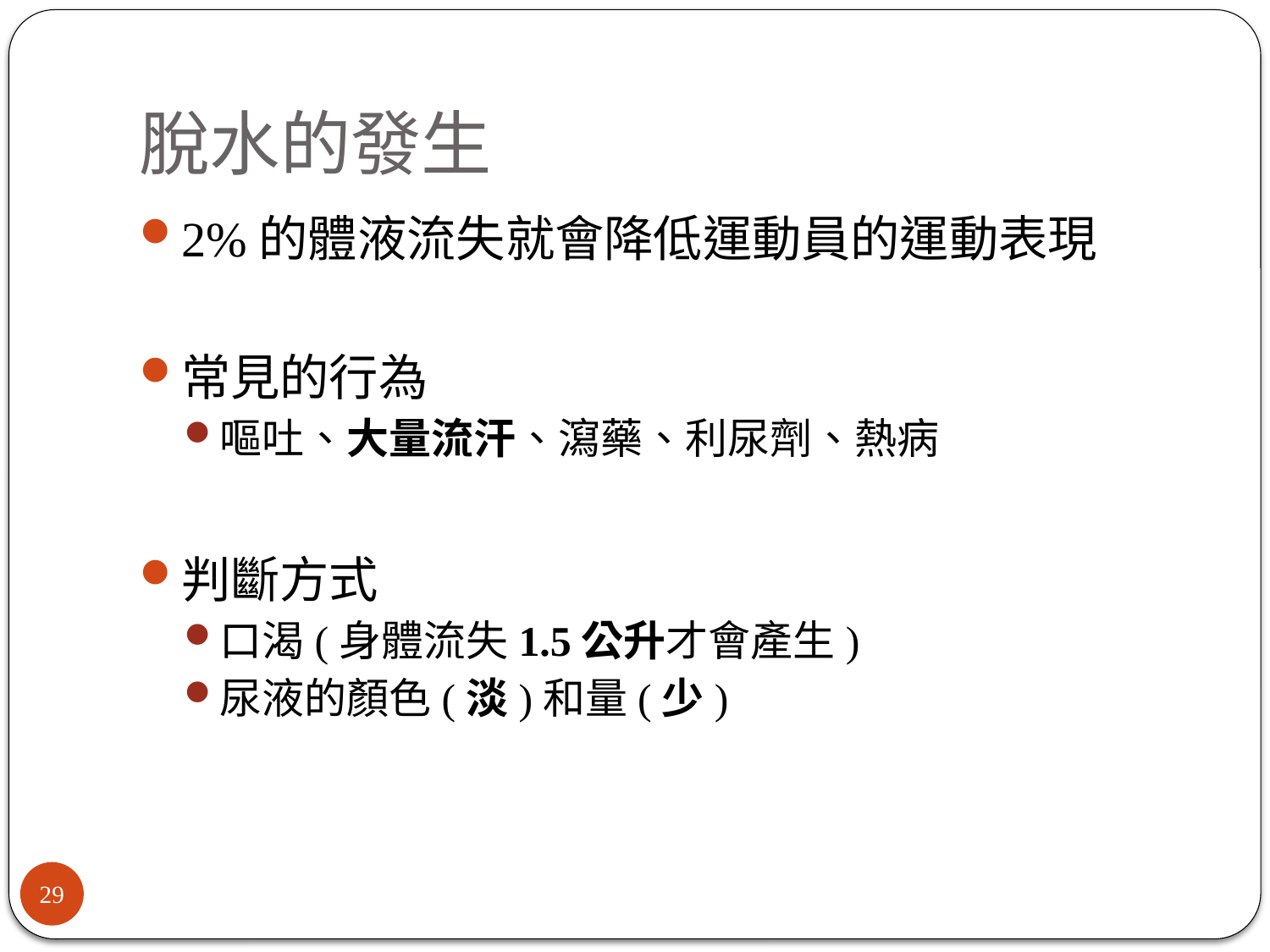

# 脫水的發生
2%的體液流失就會降低運動員的運動表現

常見的行為
嘔吐、大量流汗、瀉藥、利尿劑、熱病

判斷方式
口渴(身體流失1.5公升才會產生)
尿液的顏色(淡)和量(少)
29